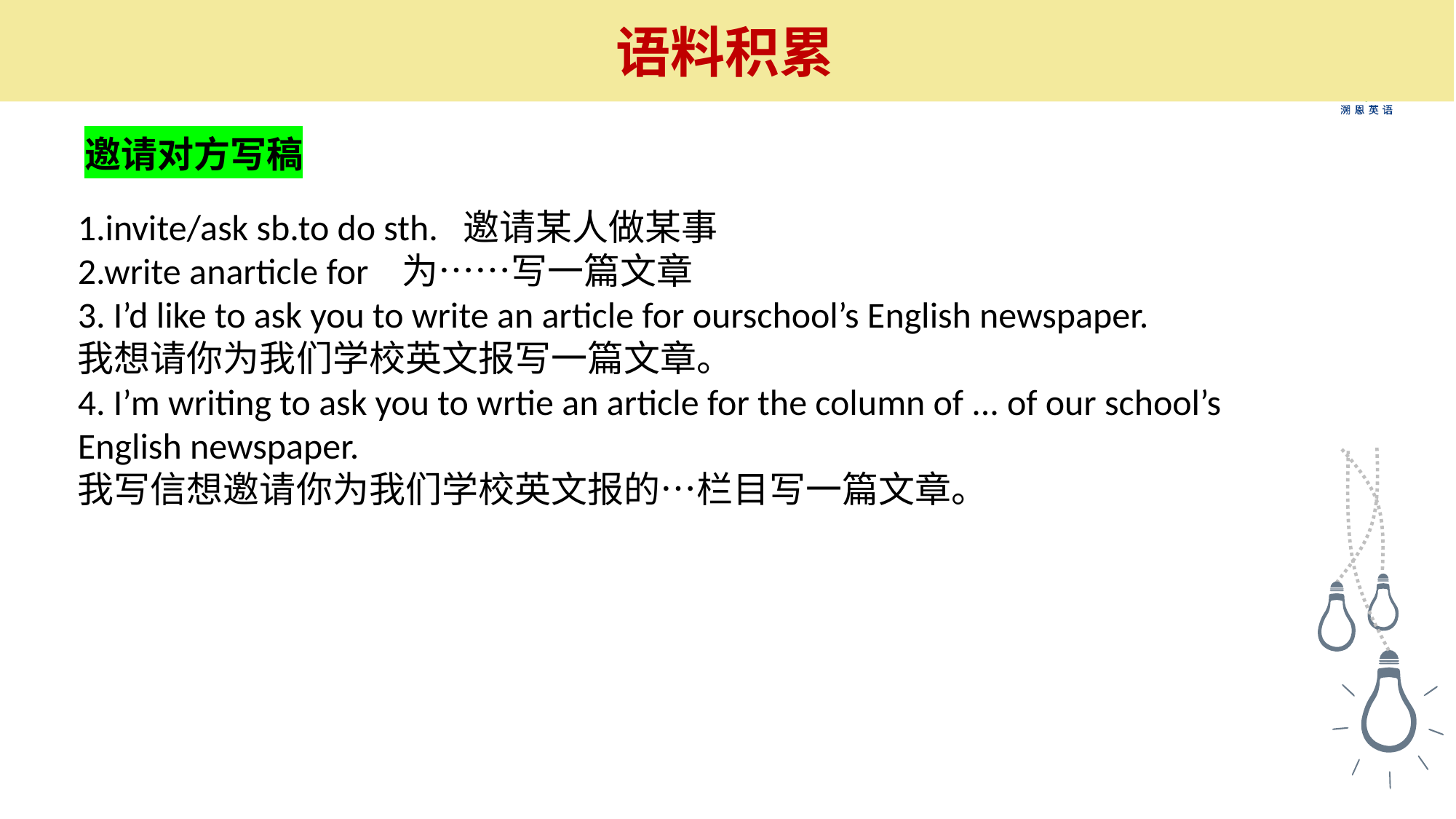

语料积累
邀请对方写稿
1.invite/ask sb.to do sth.  邀请某人做某事
2.write anarticle for   为……写一篇文章
3. I’d like to ask you to write an article for ourschool’s English newspaper.
我想请你为我们学校英文报写一篇文章。
4. I’m writing to ask you to wrtie an article for the column of ... of our school’s English newspaper.
我写信想邀请你为我们学校英文报的…栏目写一篇文章。